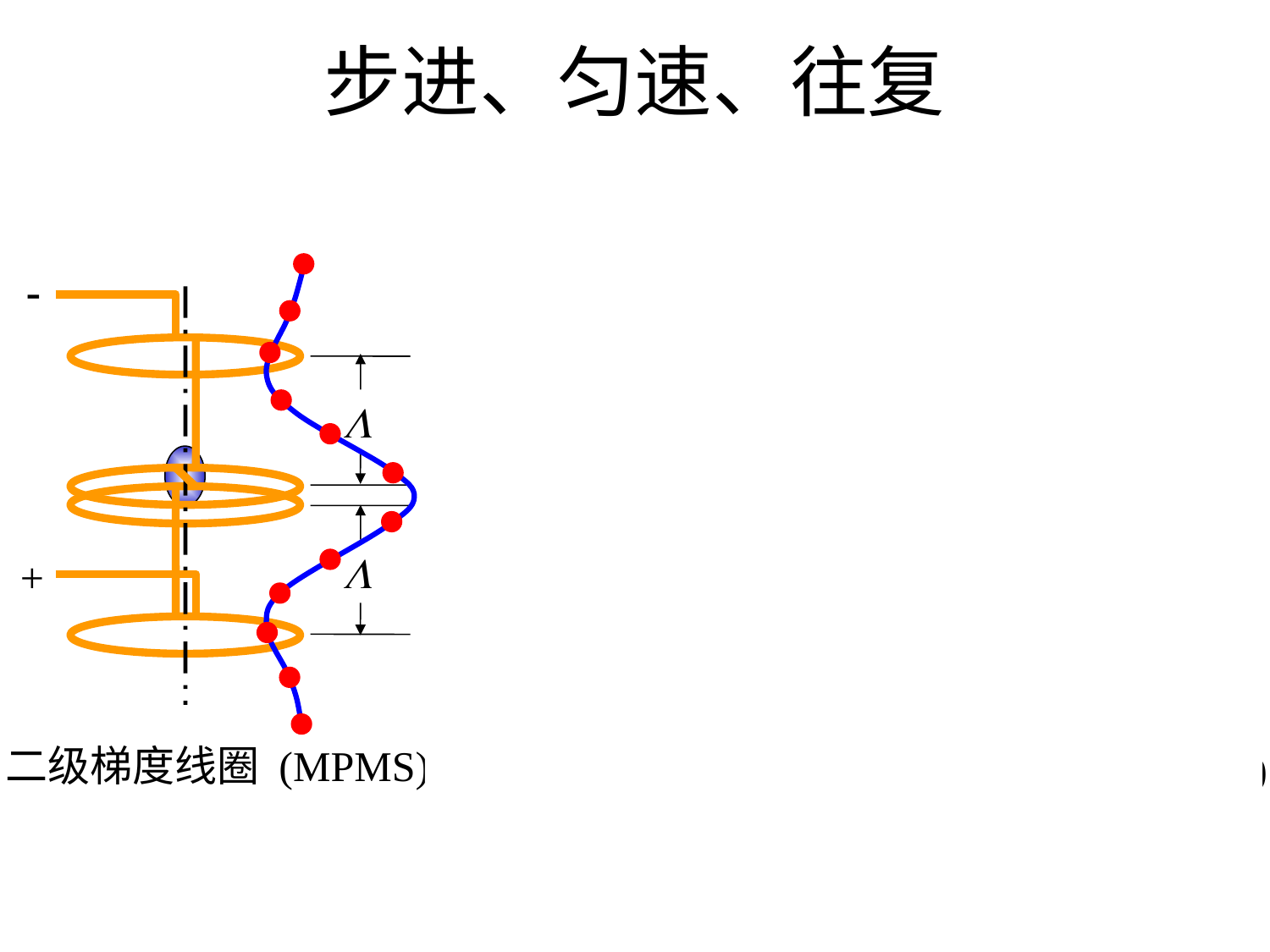

# 步进、匀速、往复

−

Λ

+
一级梯度线圈

−

Λ

Λ

+
二级梯度线圈 (MPMS)

−

Λ

Λ

+
二级梯度线圈 (MPMS)